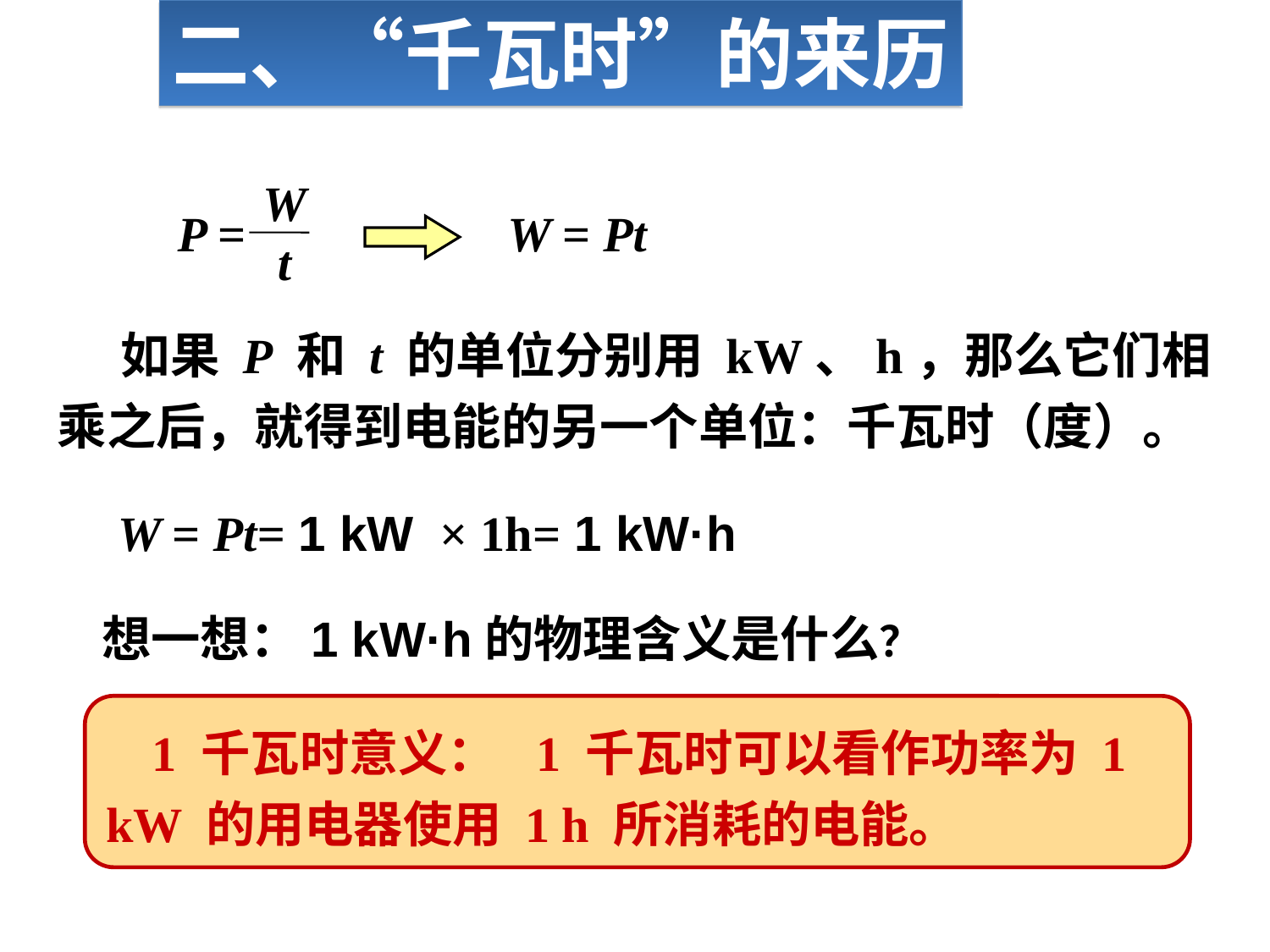

二、“千瓦时”的来历
W
t
P =

W = Pt

　　如果 P 和 t 的单位分别用 kW、h，那么它们相乘之后，就得到电能的另一个单位：千瓦时（度）。
W = Pt= 1 kW
× 1h= 1 kW·h
想一想：1 kW·h的物理含义是什么？
　 1 千瓦时意义：　1 千瓦时可以看作功率为 1 kW 的用电器使用 1 h 所消耗的电能。